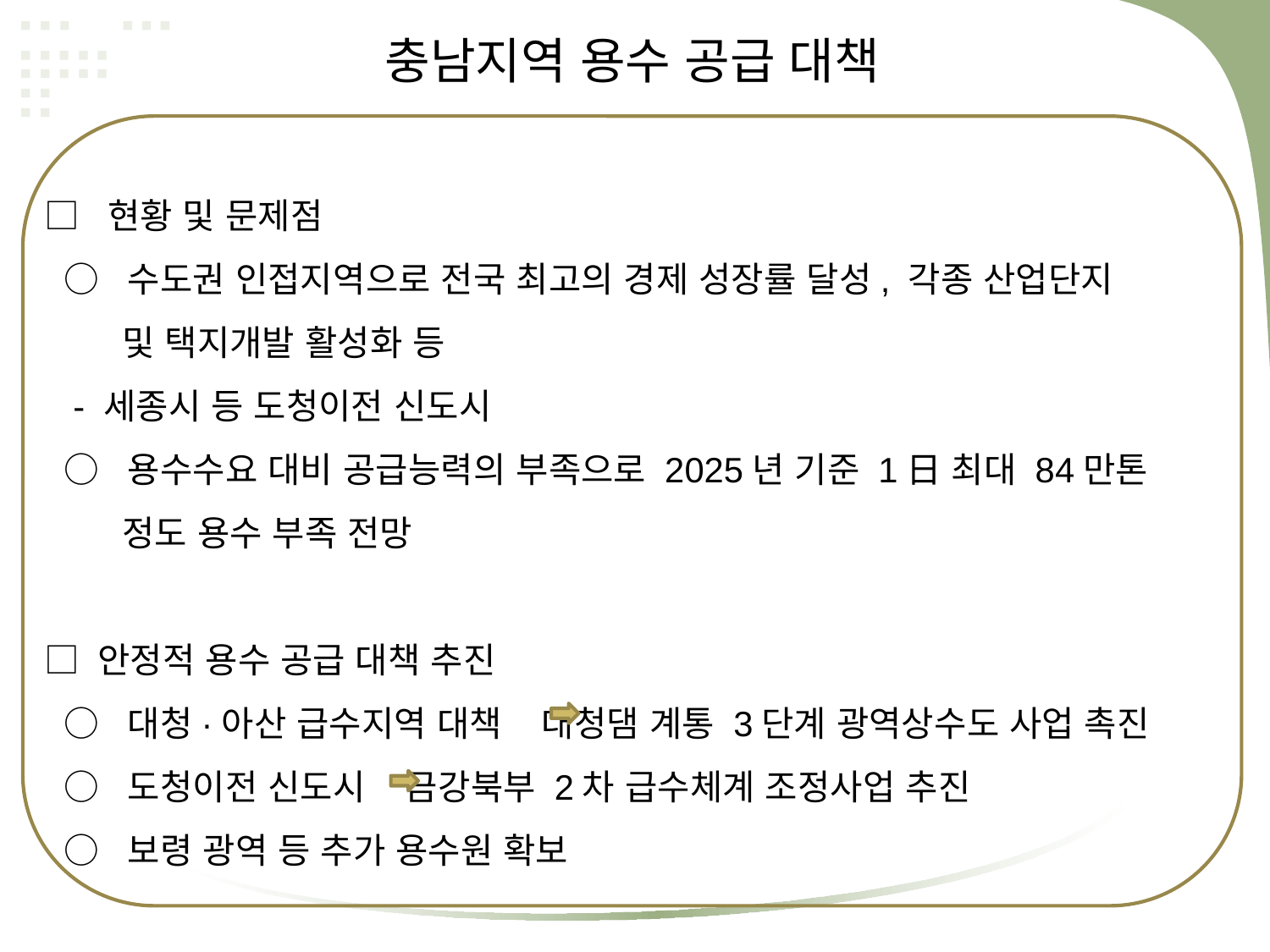

충남지역 용수 공급 대책

□  현황 및 문제점
  ○  수도권 인접지역으로 전국 최고의 경제 성장률 달성, 각종 산업단지
       및 택지개발 활성화 등
   - 세종시 등 도청이전 신도시
  ○  용수수요 대비 공급능력의 부족으로 2025년 기준 1日 최대 84만톤
       정도 용수 부족 전망

□ 안정적 용수 공급 대책 추진
  ○  대청·아산 급수지역 대책    대청댐 계통 3단계 광역상수도 사업 촉진
  ○  도청이전 신도시    금강북부 2차 급수체계 조정사업 추진
  ○  보령 광역 등 추가 용수원 확보